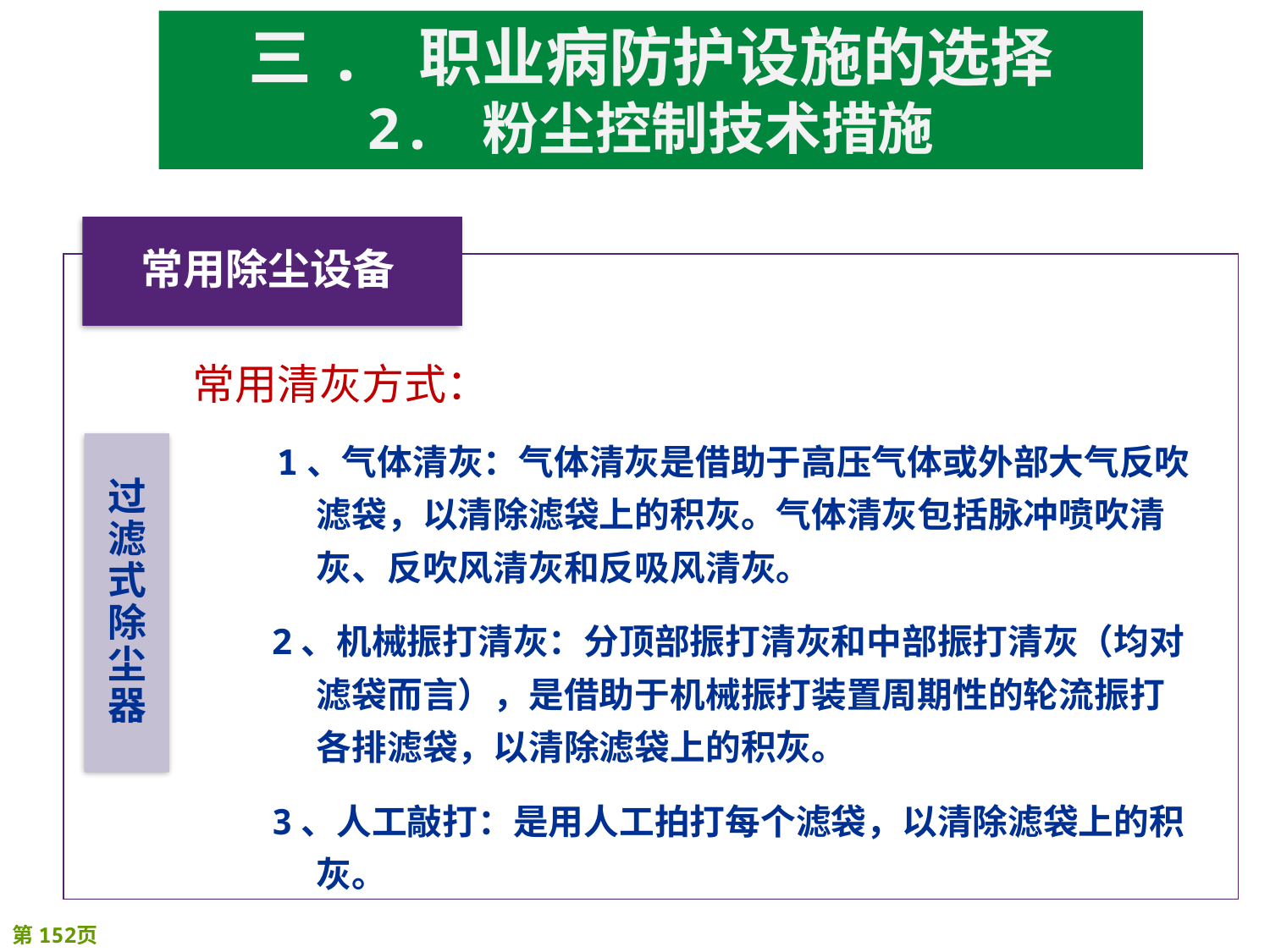

三. 职业病防护设施的选择
2. 粉尘控制技术措施
常用除尘设备

常用清灰方式：
    1、气体清灰：气体清灰是借助于高压气体或外部大气反吹滤袋，以清除滤袋上的积灰。气体清灰包括脉冲喷吹清灰、反吹风清灰和反吸风清灰。
　　2、机械振打清灰：分顶部振打清灰和中部振打清灰（均对滤袋而言），是借助于机械振打装置周期性的轮流振打各排滤袋，以清除滤袋上的积灰。
　　3、人工敲打：是用人工拍打每个滤袋，以清除滤袋上的积灰。

过滤式除尘器